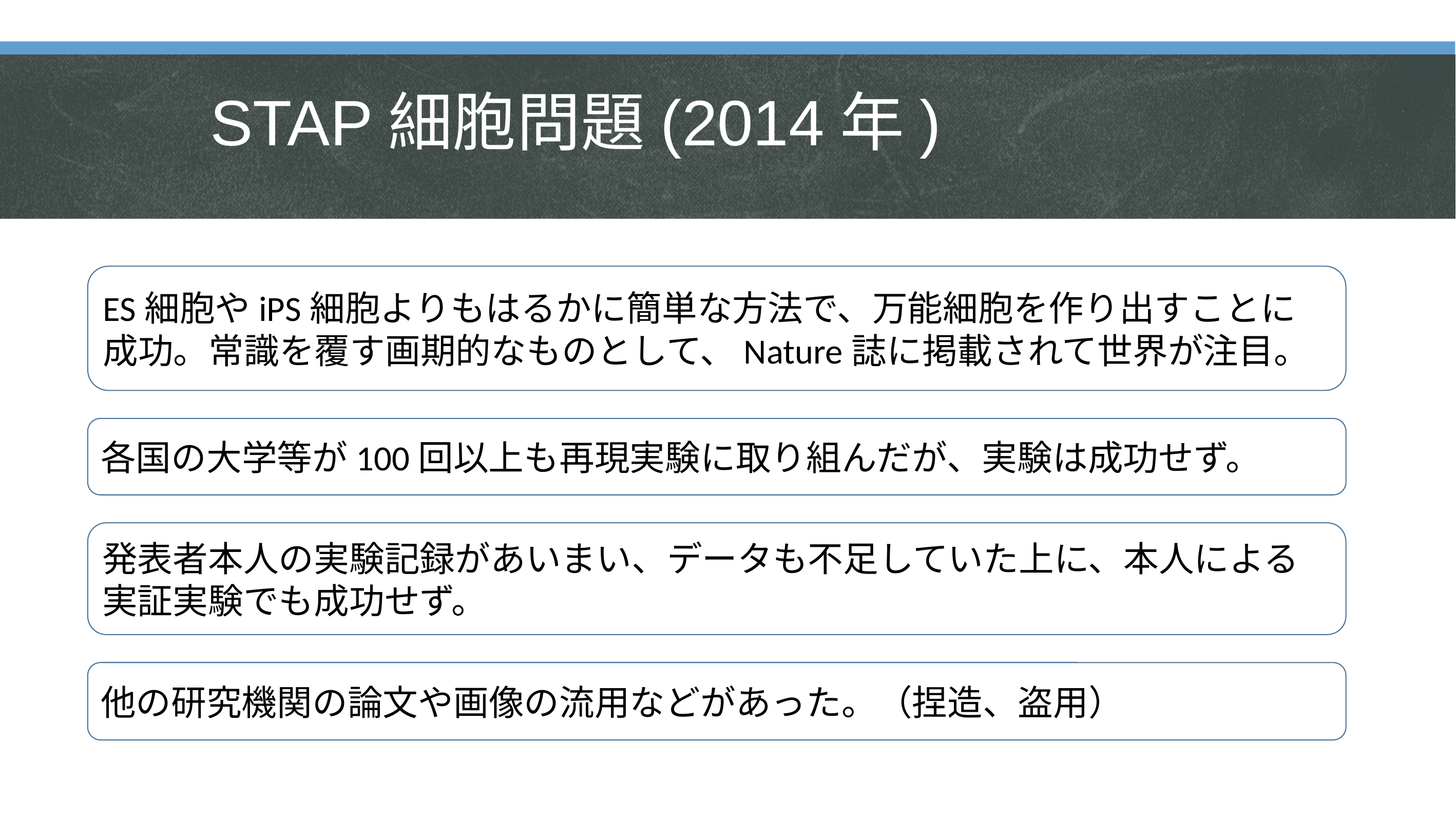

# STAP細胞問題(2014年)
ES細胞やiPS細胞よりもはるかに簡単な方法で、万能細胞を作り出すことに成功。常識を覆す画期的なものとして、Nature誌に掲載されて世界が注目。
各国の大学等が100回以上も再現実験に取り組んだが、実験は成功せず。
発表者本人の実験記録があいまい、データも不足していた上に、本人による実証実験でも成功せず。
他の研究機関の論文や画像の流用などがあった。（捏造、盗用）